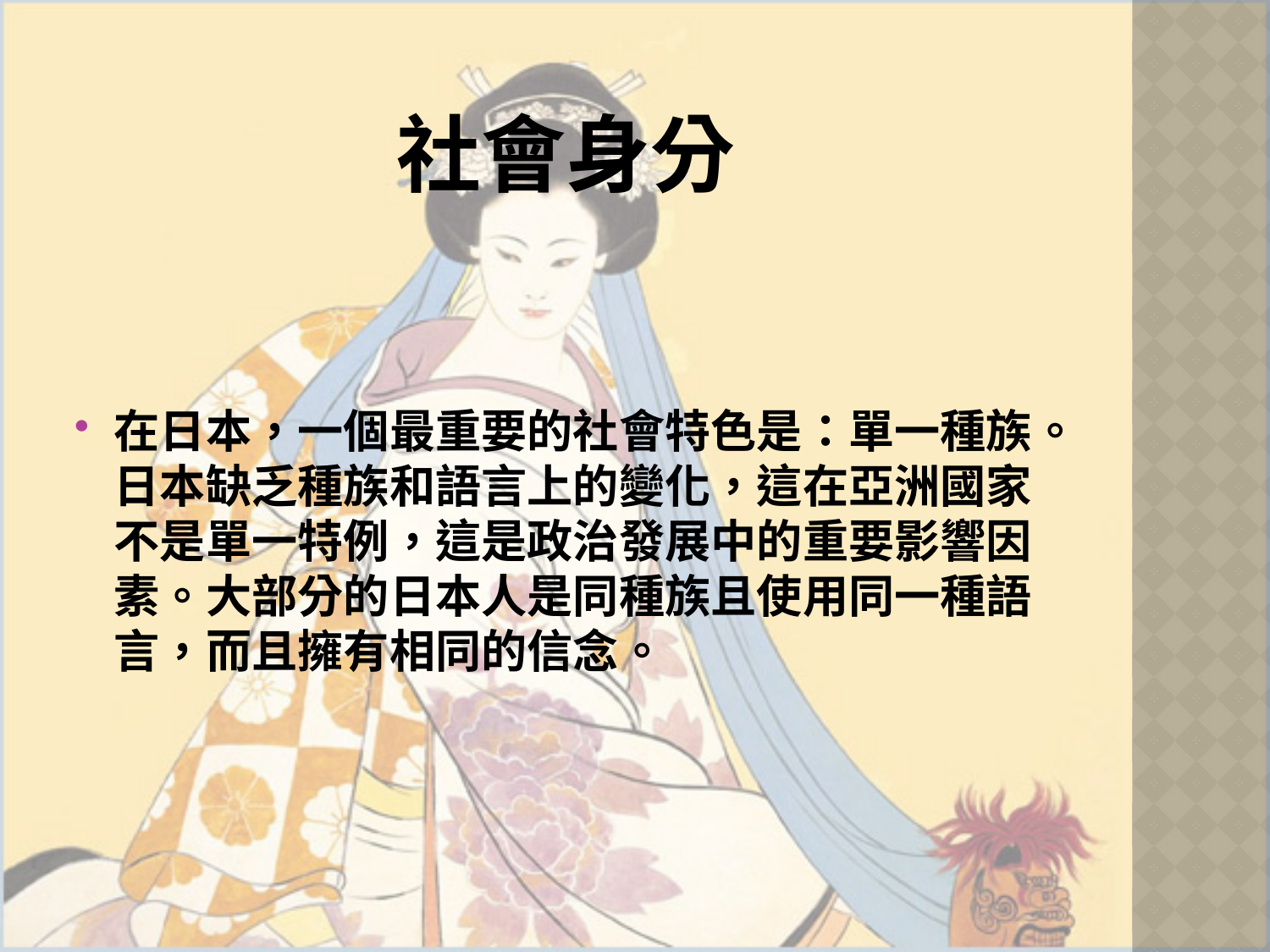

# 社會身分
在日本，一個最重要的社會特色是：單一種族。日本缺乏種族和語言上的變化，這在亞洲國家不是單一特例，這是政治發展中的重要影響因素。大部分的日本人是同種族且使用同一種語言，而且擁有相同的信念。